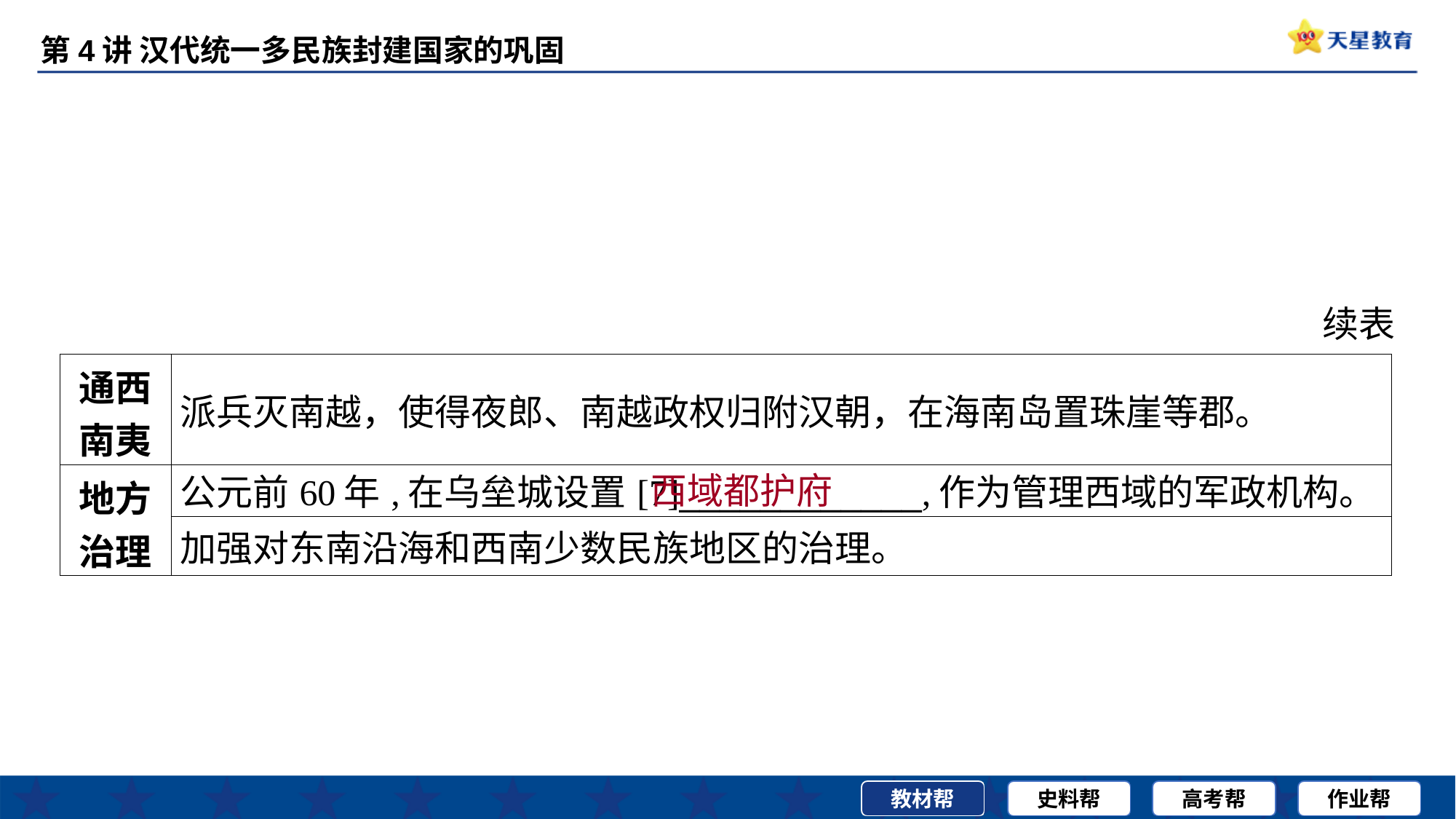

续表
| 通西 南夷 | 派兵灭南越，使得夜郎、南越政权归附汉朝，在海南岛置珠崖等郡。 |
| --- | --- |
| 地方 治理 | 公元前60年,在乌垒城设置[7]\_\_\_\_\_\_\_\_\_\_\_\_,作为管理西域的军政机构。 |
|  | 加强对东南沿海和西南少数民族地区的治理。 |
西域都护府